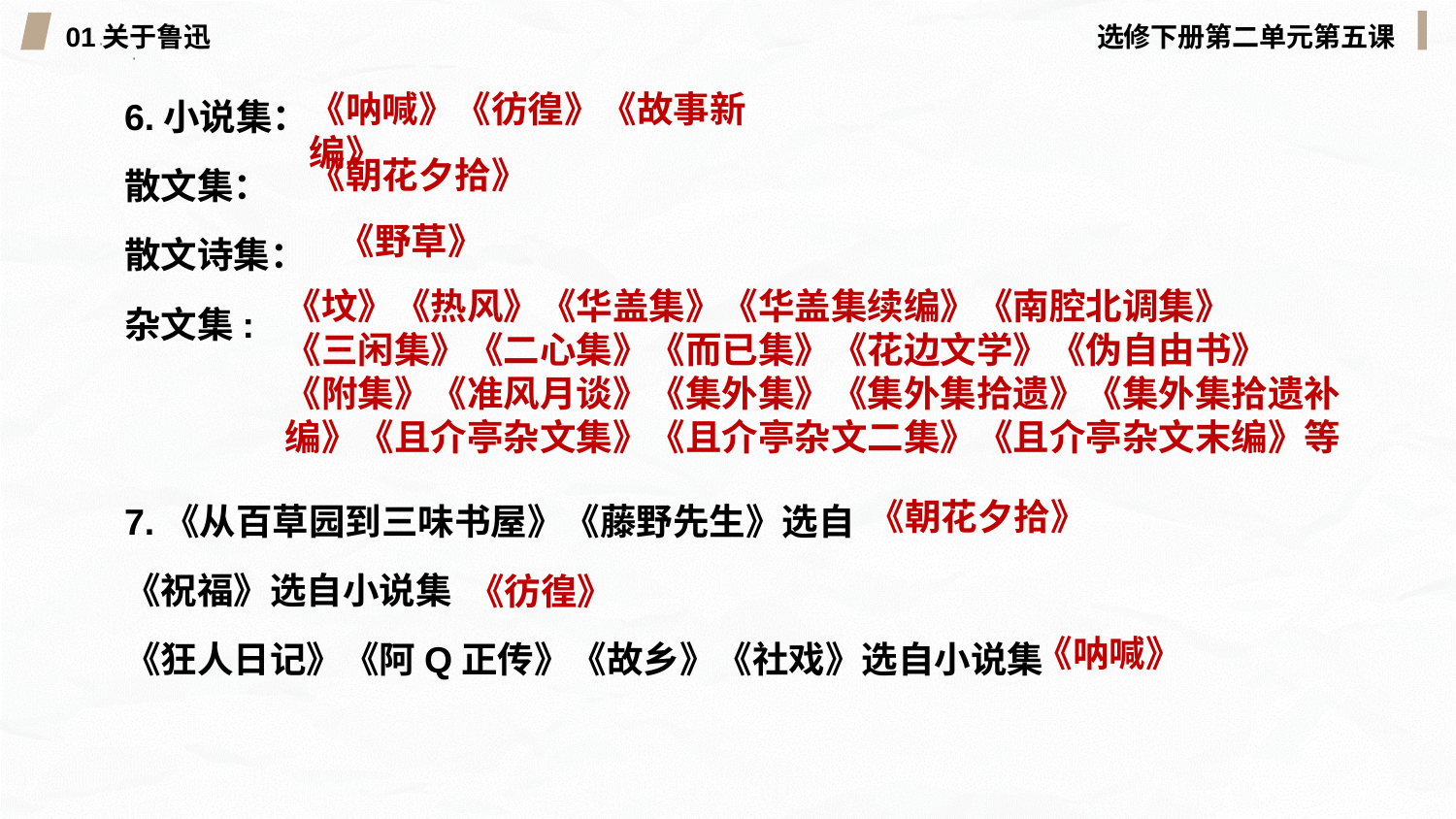

01关于鲁迅
选修下册第二单元第五课
6.小说集：
散文集：
散文诗集：
杂文集:
《呐喊》《彷徨》《故事新编》
《朝花夕拾》
《野草》
《坟》《热风》《华盖集》《华盖集续编》《南腔北调集》
《三闲集》《二心集》《而已集》《花边文学》《伪自由书》
《附集》《准风月谈》《集外集》《集外集拾遗》《集外集拾遗补编》《且介亭杂文集》《且介亭杂文二集》《且介亭杂文末编》等
7.《从百草园到三味书屋》《藤野先生》选自
《祝福》选自小说集
《狂人日记》《阿Q正传》《故乡》《社戏》选自小说集
《朝花夕拾》
《彷徨》
《呐喊》